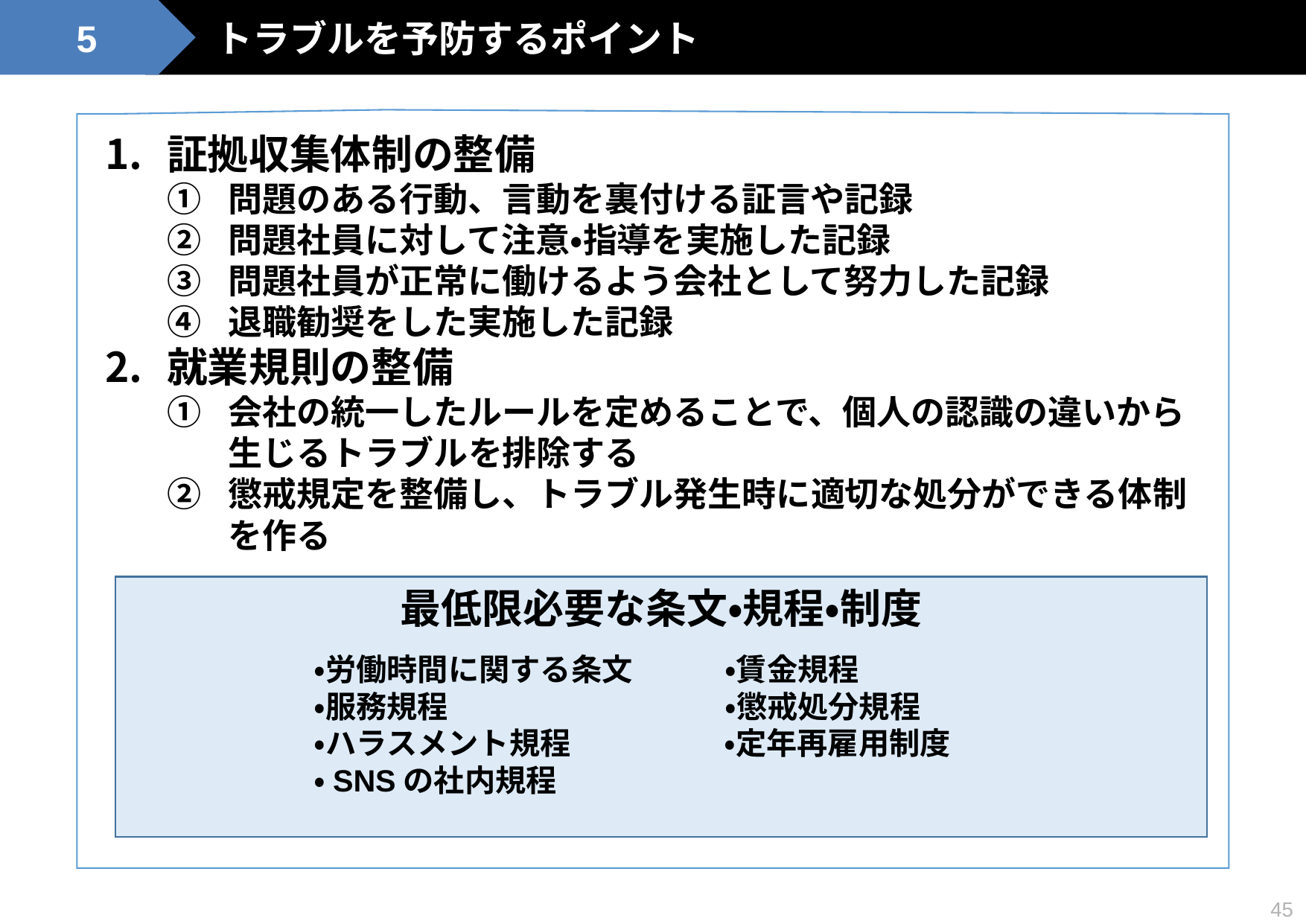

トラブルを予防するポイント
5

証拠収集体制の整備
問題のある行動、言動を裏付ける証言や記録
問題社員に対して注意・指導を実施した記録
問題社員が正常に働けるよう会社として努力した記録
退職勧奨をした実施した記録
就業規則の整備
会社の統一したルールを定めることで、個人の認識の違いから生じるトラブルを排除する
懲戒規定を整備し、トラブル発生時に適切な処分ができる体制を作る
最低限必要な条文・規程・制度

・労働時間に関する条文　　　・賃金規程
・服務規程　　　　　　　　　・懲戒処分規程
・ハラスメント規程　　　　　・定年再雇用制度
・SNSの社内規程
45